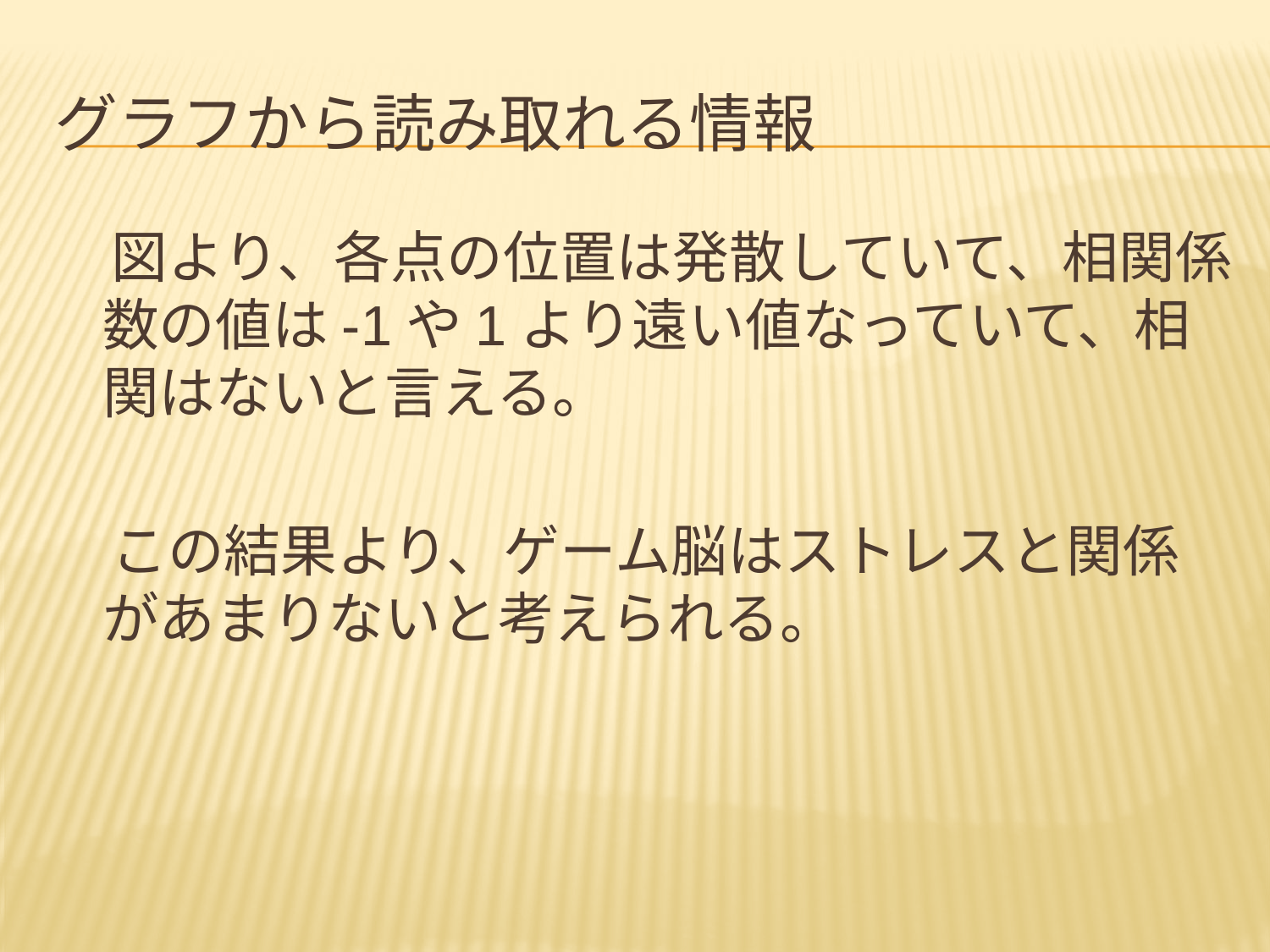

# グラフから読み取れる情報
　図より、各点の位置は発散していて、相関係数の値は-1や1より遠い値なっていて、相関はないと言える。

　この結果より、ゲーム脳はストレスと関係があまりないと考えられる。